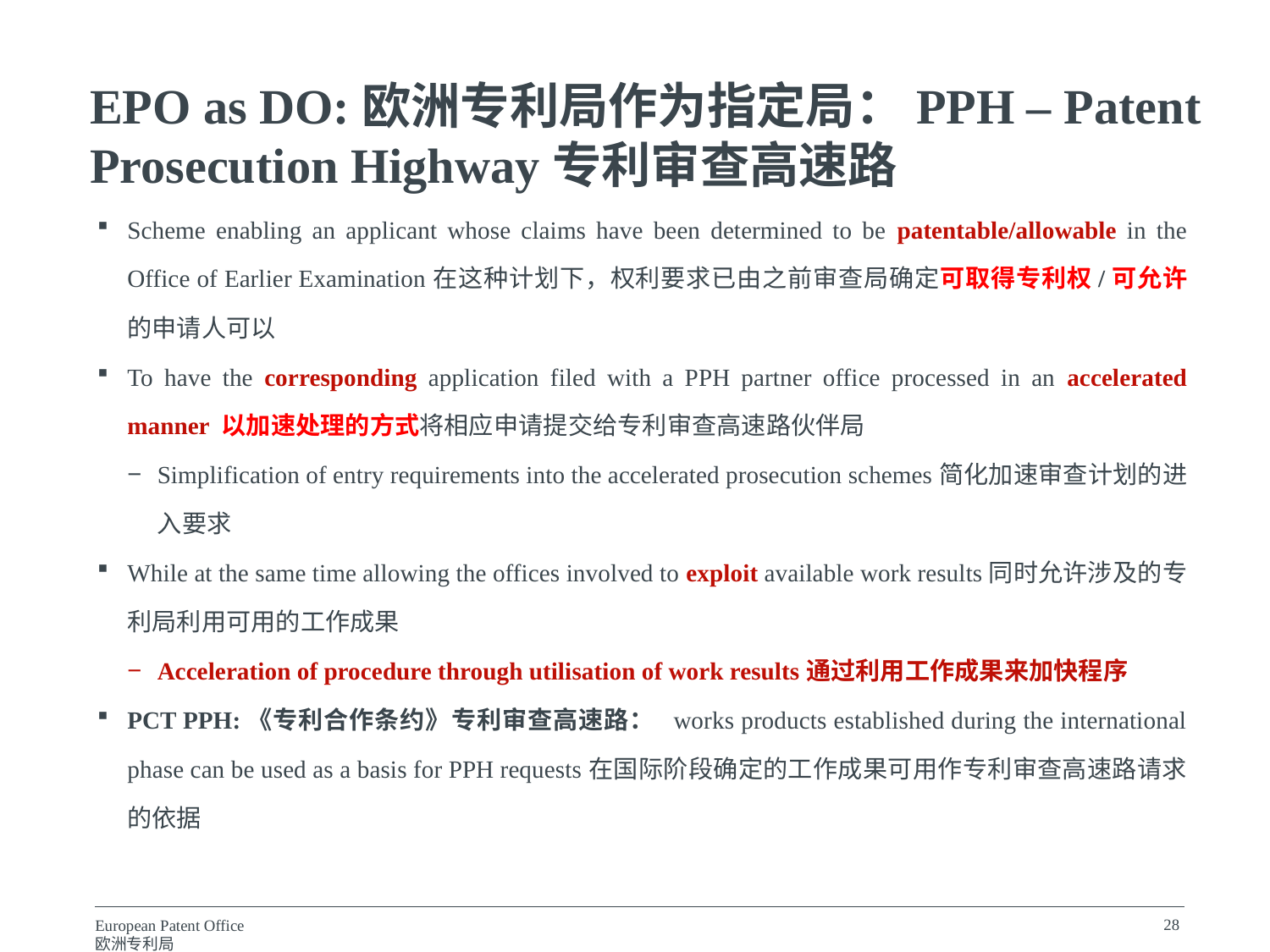

EPO as DO:欧洲专利局作为指定局：PPH – Patent Prosecution Highway专利审查高速路
Scheme enabling an applicant whose claims have been determined to be patentable/allowable in the Office of Earlier Examination在这种计划下，权利要求已由之前审查局确定可取得专利权/可允许的申请人可以
To have the corresponding application filed with a PPH partner office processed in an accelerated manner 以加速处理的方式将相应申请提交给专利审查高速路伙伴局
Simplification of entry requirements into the accelerated prosecution schemes简化加速审查计划的进入要求
While at the same time allowing the offices involved to exploit available work results同时允许涉及的专利局利用可用的工作成果
Acceleration of procedure through utilisation of work results通过利用工作成果来加快程序
PCT PPH:《专利合作条约》专利审查高速路：  works products established during the international phase can be used as a basis for PPH requests在国际阶段确定的工作成果可用作专利审查高速路请求的依据
28